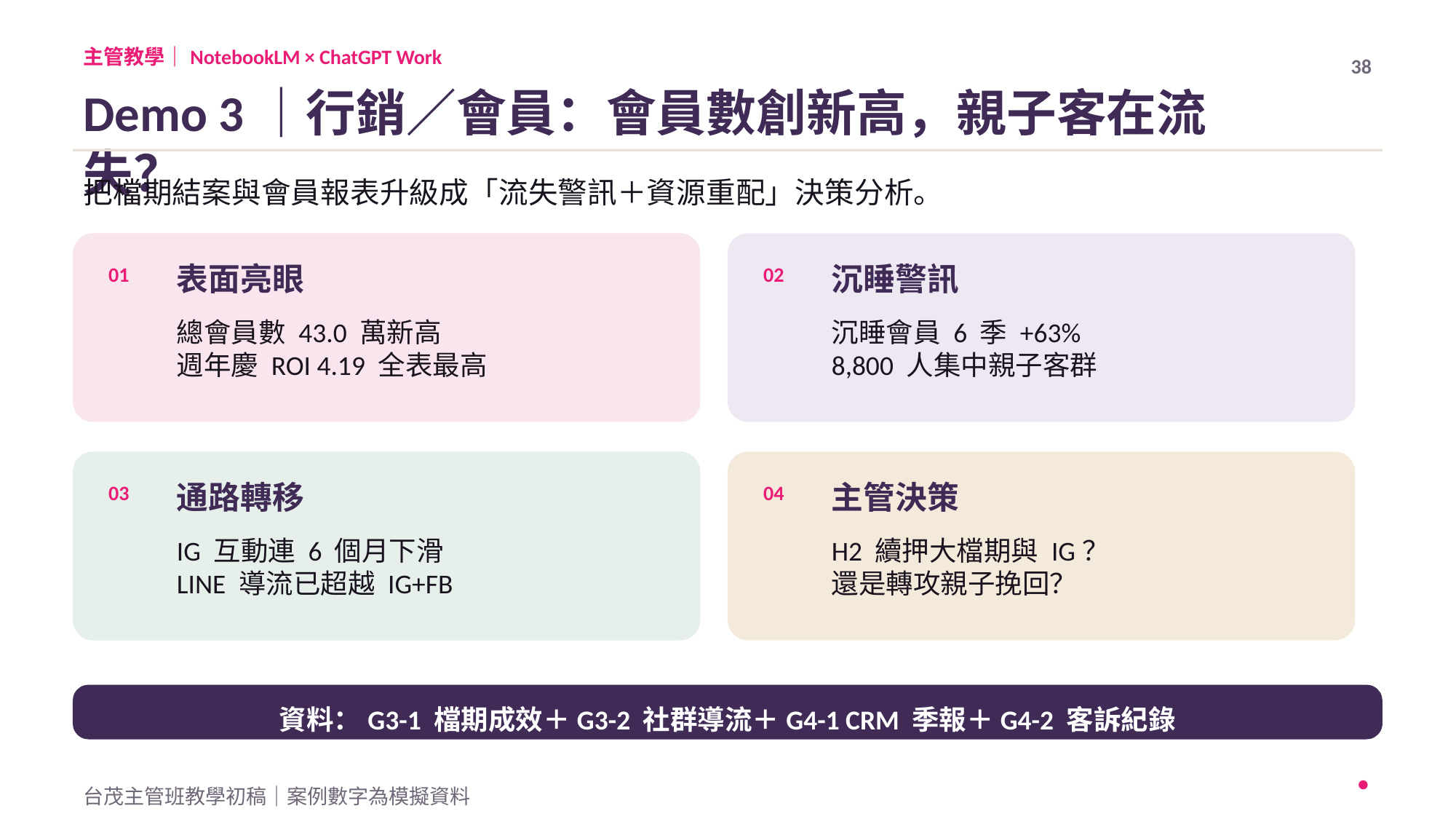

主管教學｜NotebookLM × ChatGPT Work
38
Demo 3｜行銷／會員：會員數創新高，親子客在流失？

把檔期結案與會員報表升級成「流失警訊＋資源重配」決策分析。

表面亮眼
沉睡警訊
01
02
總會員數 43.0 萬新高
週年慶 ROI 4.19 全表最高
沉睡會員 6 季 +63%
8,800 人集中親子客群

通路轉移
主管決策
03
04
IG 互動連 6 個月下滑
LINE 導流已超越 IG+FB
H2 續押大檔期與 IG？
還是轉攻親子挽回？

資料：G3-1 檔期成效＋G3-2 社群導流＋G4-1 CRM 季報＋G4-2 客訴紀錄
台茂主管班教學初稿｜案例數字為模擬資料